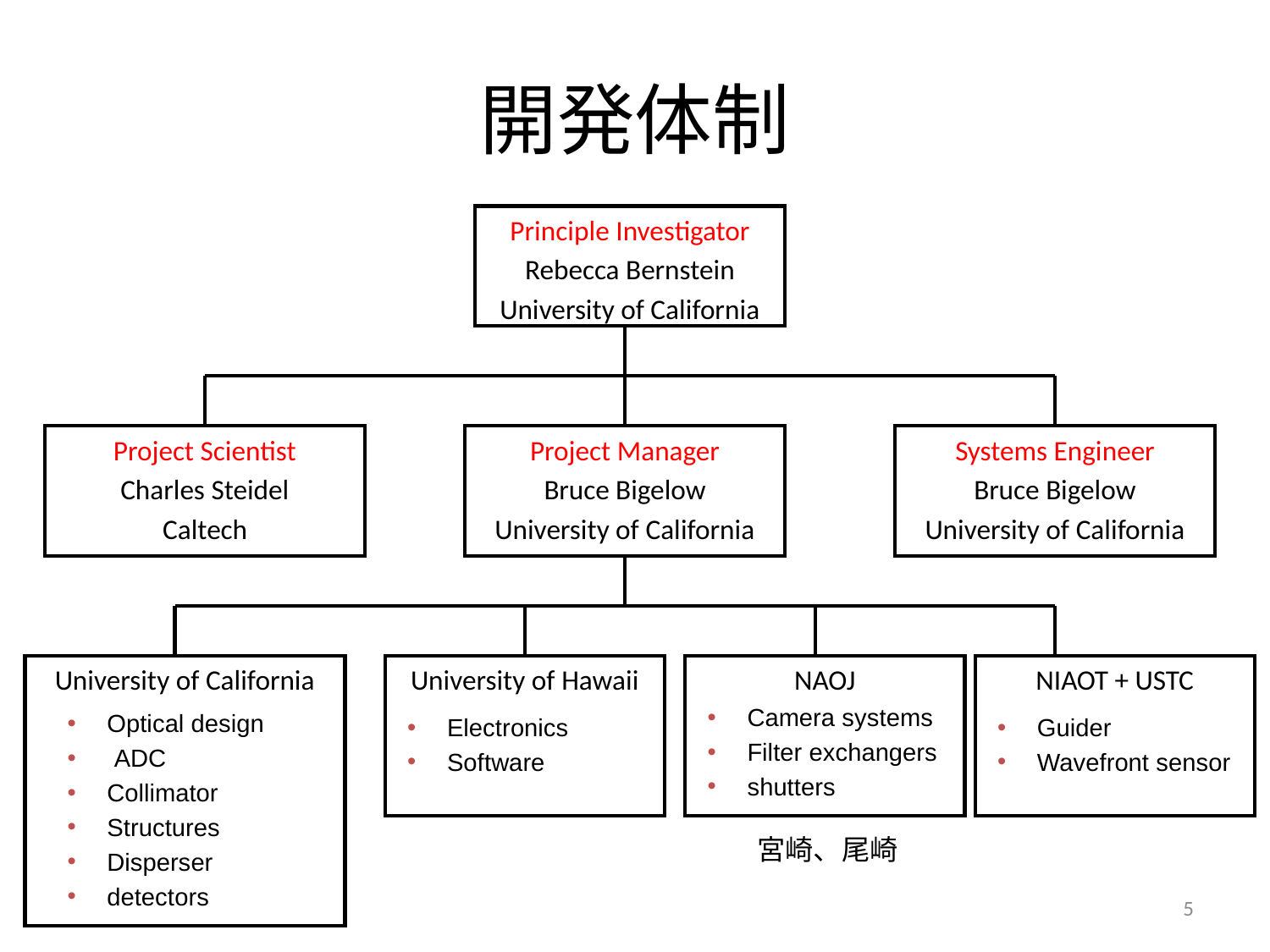

# 開発体制
Principle Investigator
Rebecca Bernstein
University of California

Project Scientist
Charles Steidel
Caltech
Project Manager
Bruce Bigelow
University of California
Systems Engineer
Bruce Bigelow
University of California
University of California
University of Hawaii
NAOJ
NIAOT + USTC
Camera systems
Filter exchangers
shutters
Optical design
 ADC
Collimator
Structures
Disperser
detectors
Electronics
Software
Guider
Wavefront sensor
宮崎、尾崎
5